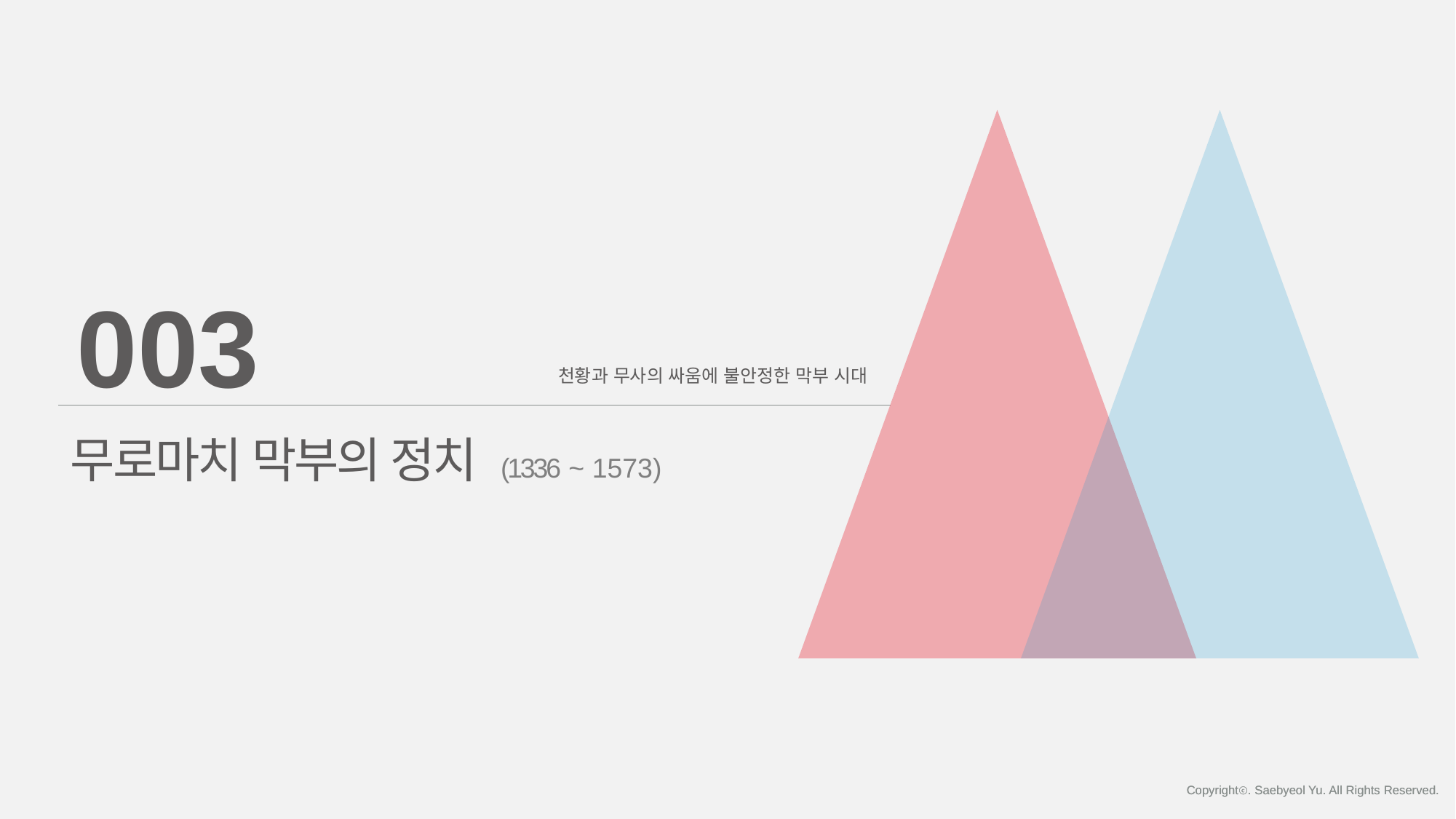

003
천황과 무사의 싸움에 불안정한 막부 시대
무로마치 막부의 정치 (1336 ~ 1573)
Copyrightⓒ. Saebyeol Yu. All Rights Reserved.